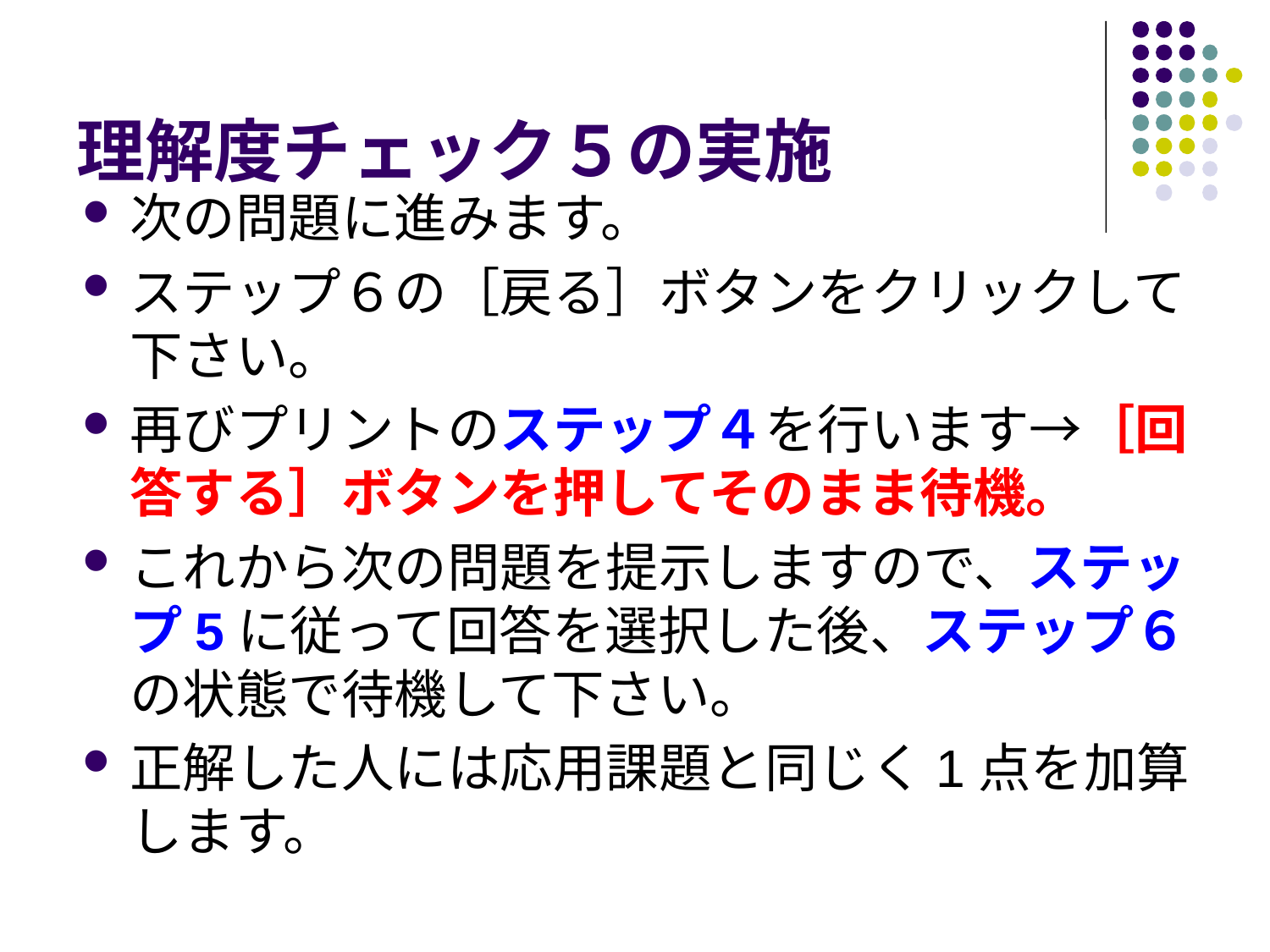

# 理解度チェック５の実施
次の問題に進みます。
ステップ６の［戻る］ボタンをクリックして下さい。
再びプリントのステップ４を行います→［回答する］ボタンを押してそのまま待機。
これから次の問題を提示しますので、ステップ5に従って回答を選択した後、ステップ６の状態で待機して下さい。
正解した人には応用課題と同じく1点を加算します。